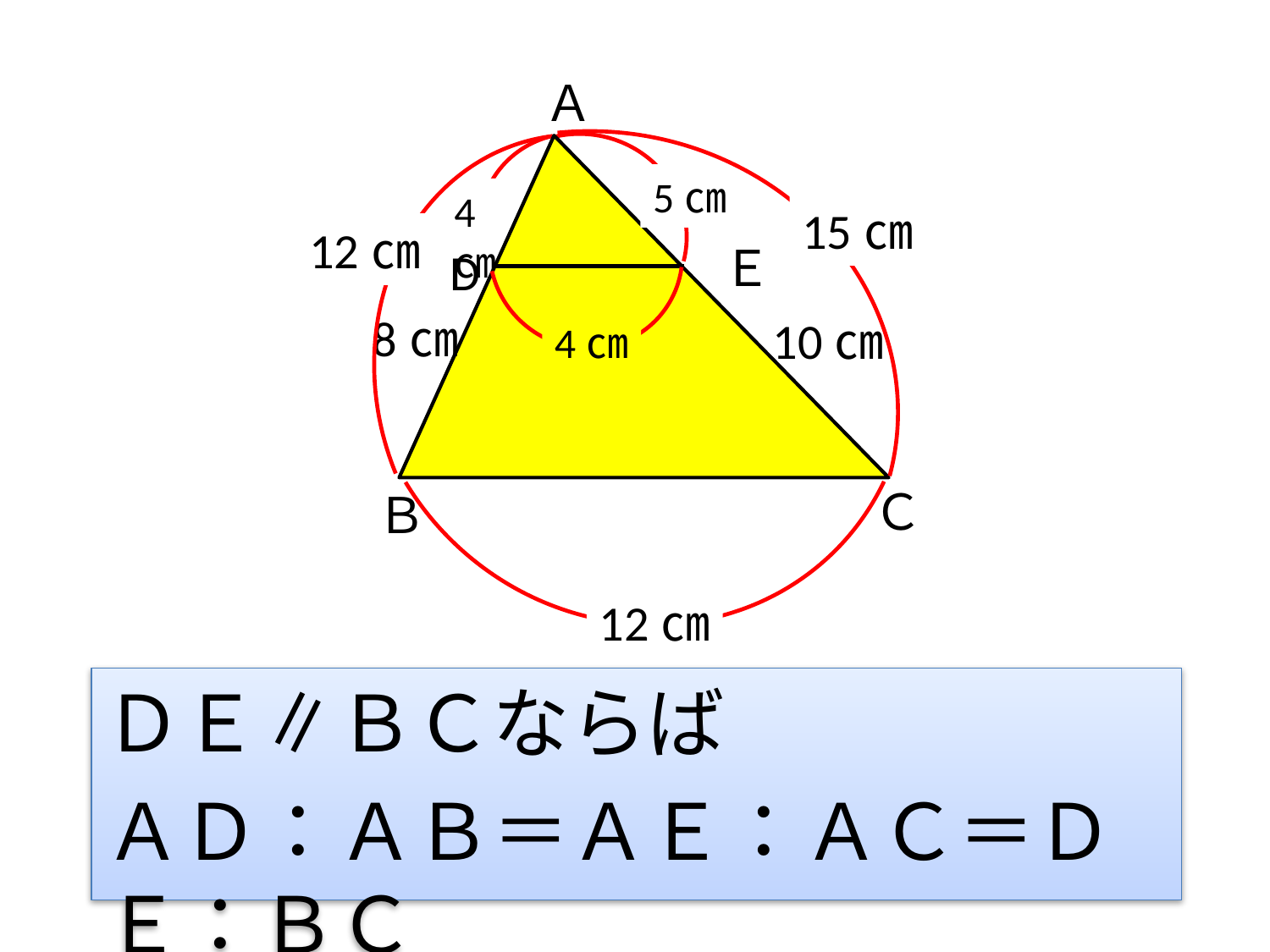

Ａ

Ｃ
Ｂ

5㎝

4㎝
15㎝
12㎝
Ｅ
D
8㎝
10㎝
4㎝
12㎝
ＤＥ∥ＢＣならば
ＡＤ：ＡＢ＝ＡＥ：ＡＣ＝ＤＥ：ＢＣ